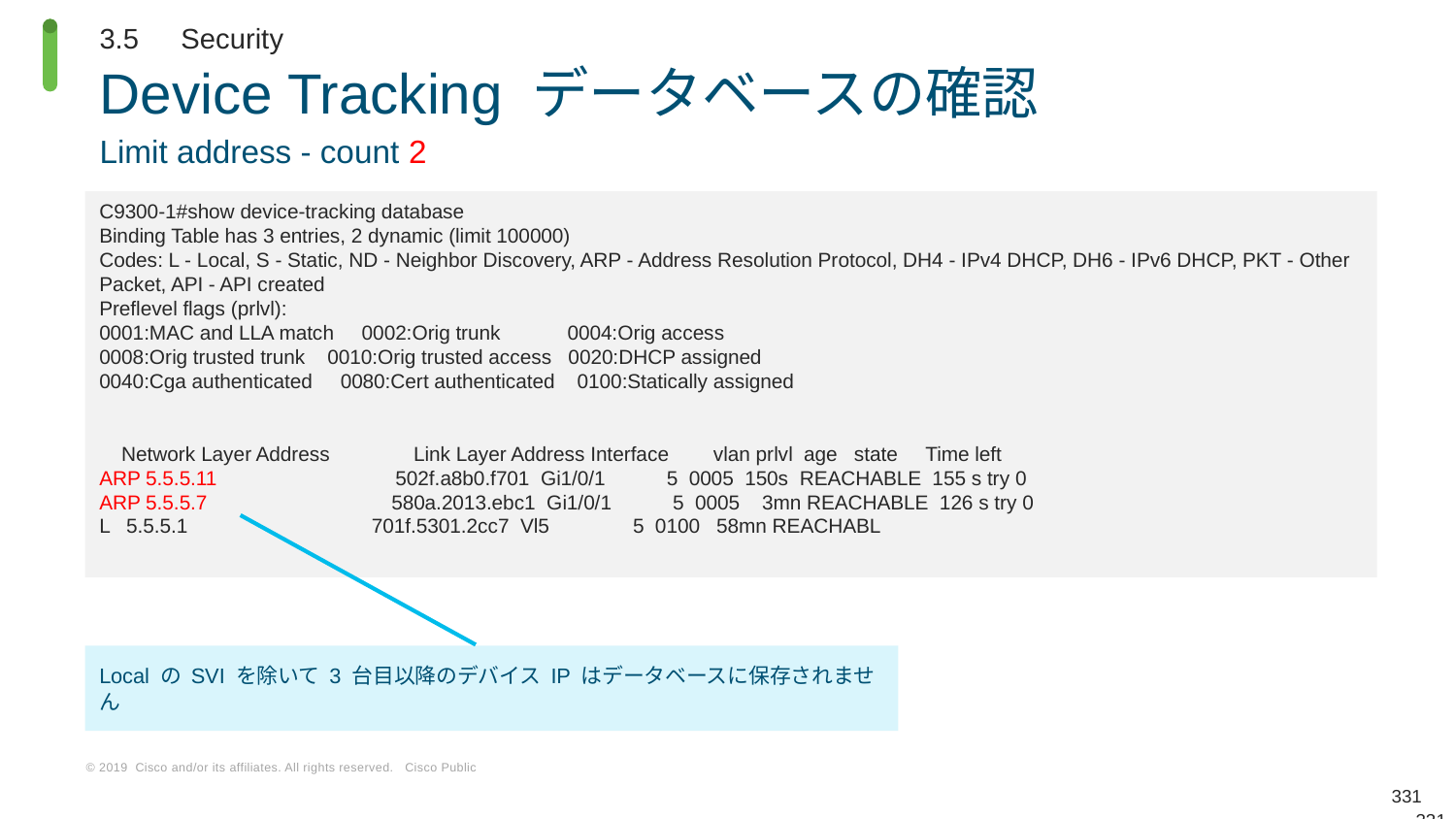

3.5　Security
# Device Tracking データベースの確認
Limit address - count 2
C9300-1#show device-tracking database
Binding Table has 3 entries, 2 dynamic (limit 100000)
Codes: L - Local, S - Static, ND - Neighbor Discovery, ARP - Address Resolution Protocol, DH4 - IPv4 DHCP, DH6 - IPv6 DHCP, PKT - Other Packet, API - API created
Preflevel flags (prlvl):
0001:MAC and LLA match     0002:Orig trunk            0004:Orig access
0008:Orig trusted trunk    0010:Orig trusted access   0020:DHCP assigned
0040:Cga authenticated     0080:Cert authenticated    0100:Statically assigned

    Network Layer Address               Link Layer Address Interface        vlan prlvl  age   state     Time left
ARP 5.5.5.11                                502f.a8b0.f701  Gi1/0/1           5  0005  150s  REACHABLE  155 s try 0
ARP 5.5.5.7                                 580a.2013.ebc1  Gi1/0/1           5  0005    3mn REACHABLE  126 s try 0
L   5.5.5.1                                 701f.5301.2cc7  Vl5               5  0100   58mn REACHABL
Local の SVI を除いて 3 台目以降のデバイス IP はデータベースに保存されません
331
331